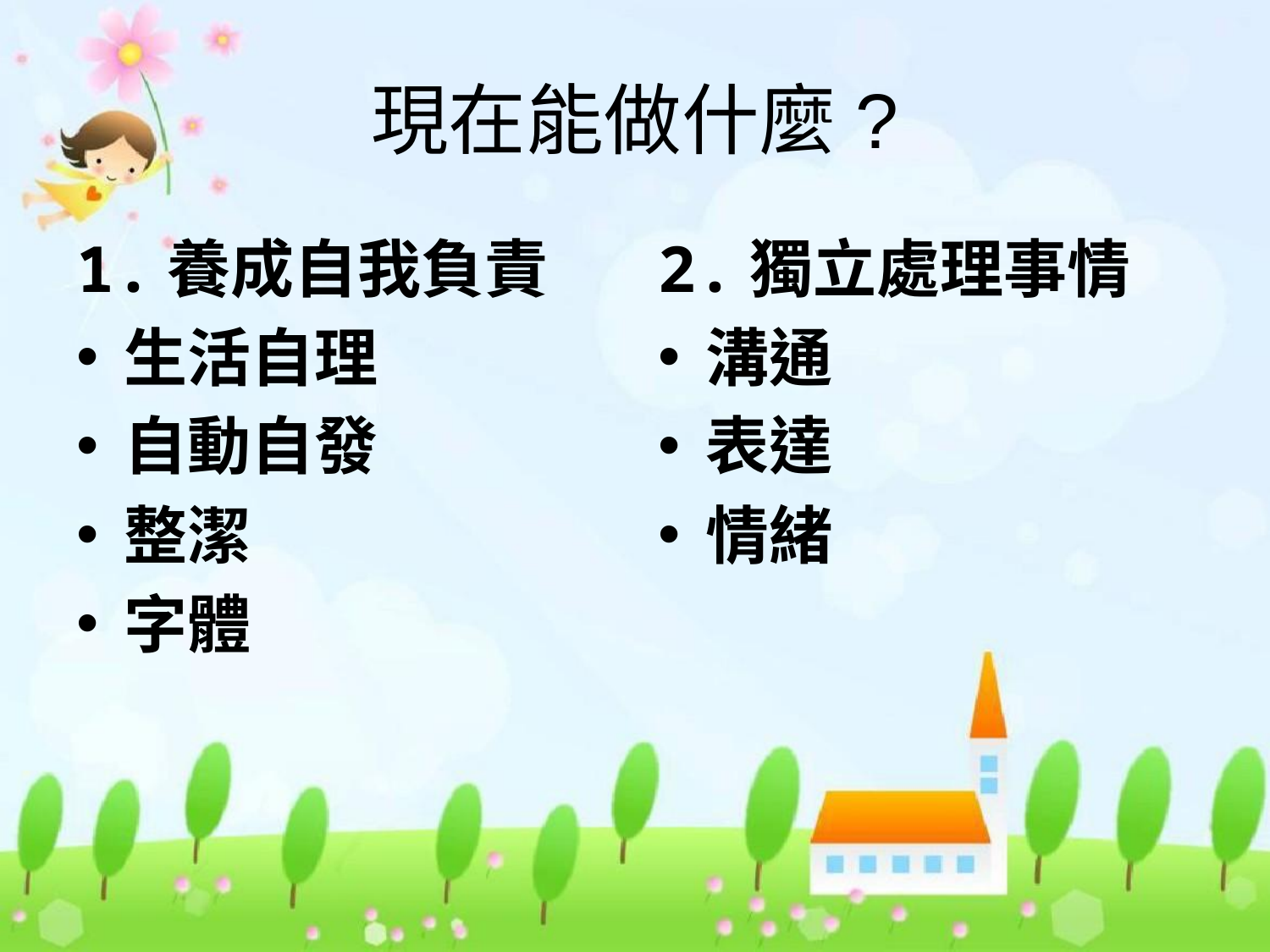

# 現在能做什麼?
1.養成自我負責
生活自理
自動自發
整潔
字體

2.獨立處理事情
溝通
表達
情緒